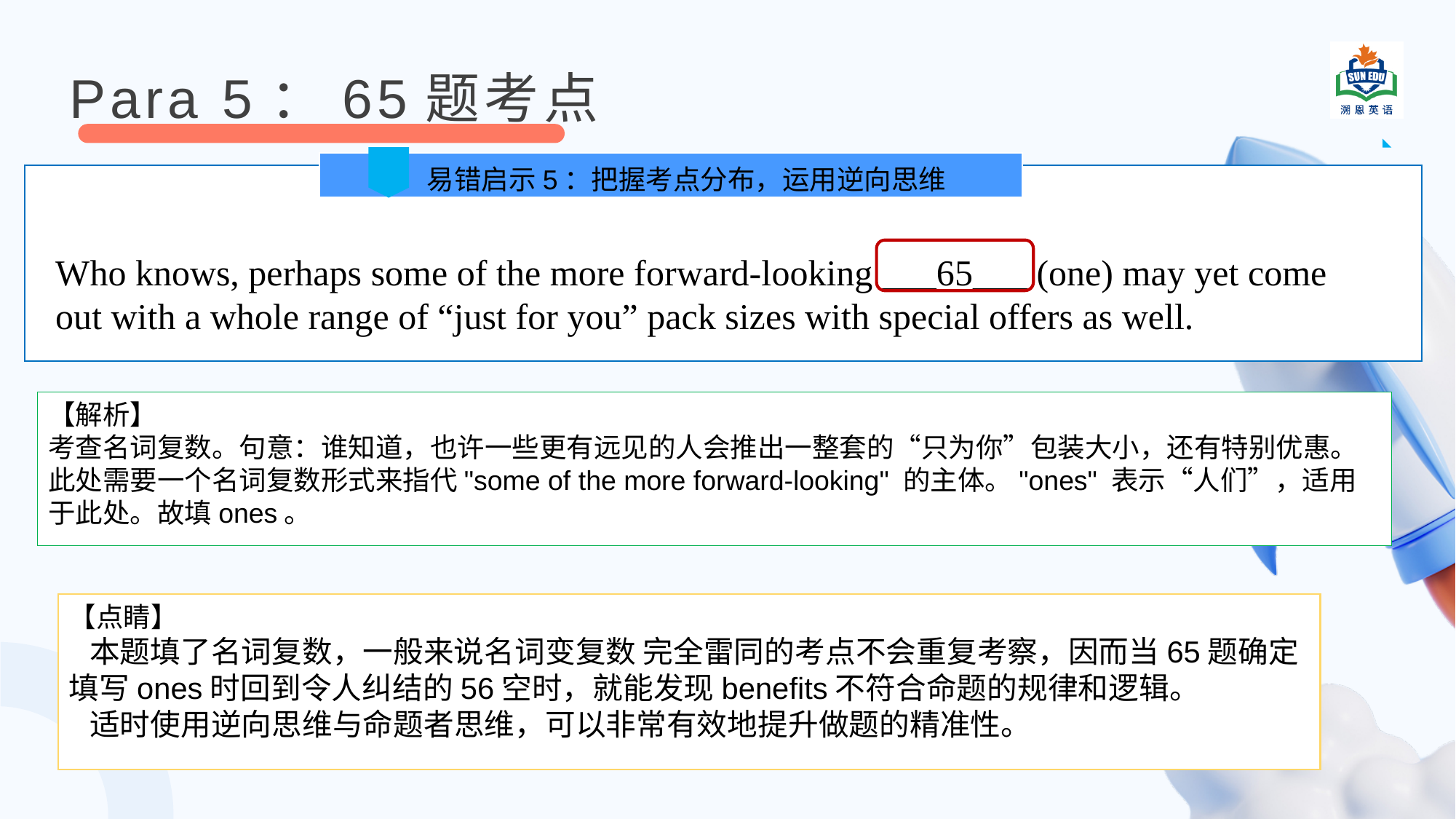

Para 5：65题考点

易错启示5：把握考点分布，运用逆向思维

Who knows, perhaps some of the more forward-looking ___65___ (one) may yet come out with a whole range of “just for you” pack sizes with special offers as well.

【解析】
考查名词复数。句意：谁知道，也许一些更有远见的人会推出一整套的“只为你”包装大小，还有特别优惠。此处需要一个名词复数形式来指代"some of the more forward-looking" 的主体。"ones" 表示“人们”，适用于此处。故填ones。
【点睛】
  本题填了名词复数，一般来说名词变复数 完全雷同的考点不会重复考察，因而当65题确定填写ones时回到令人纠结的56空时，就能发现benefits不符合命题的规律和逻辑。
  适时使用逆向思维与命题者思维，可以非常有效地提升做题的精准性。